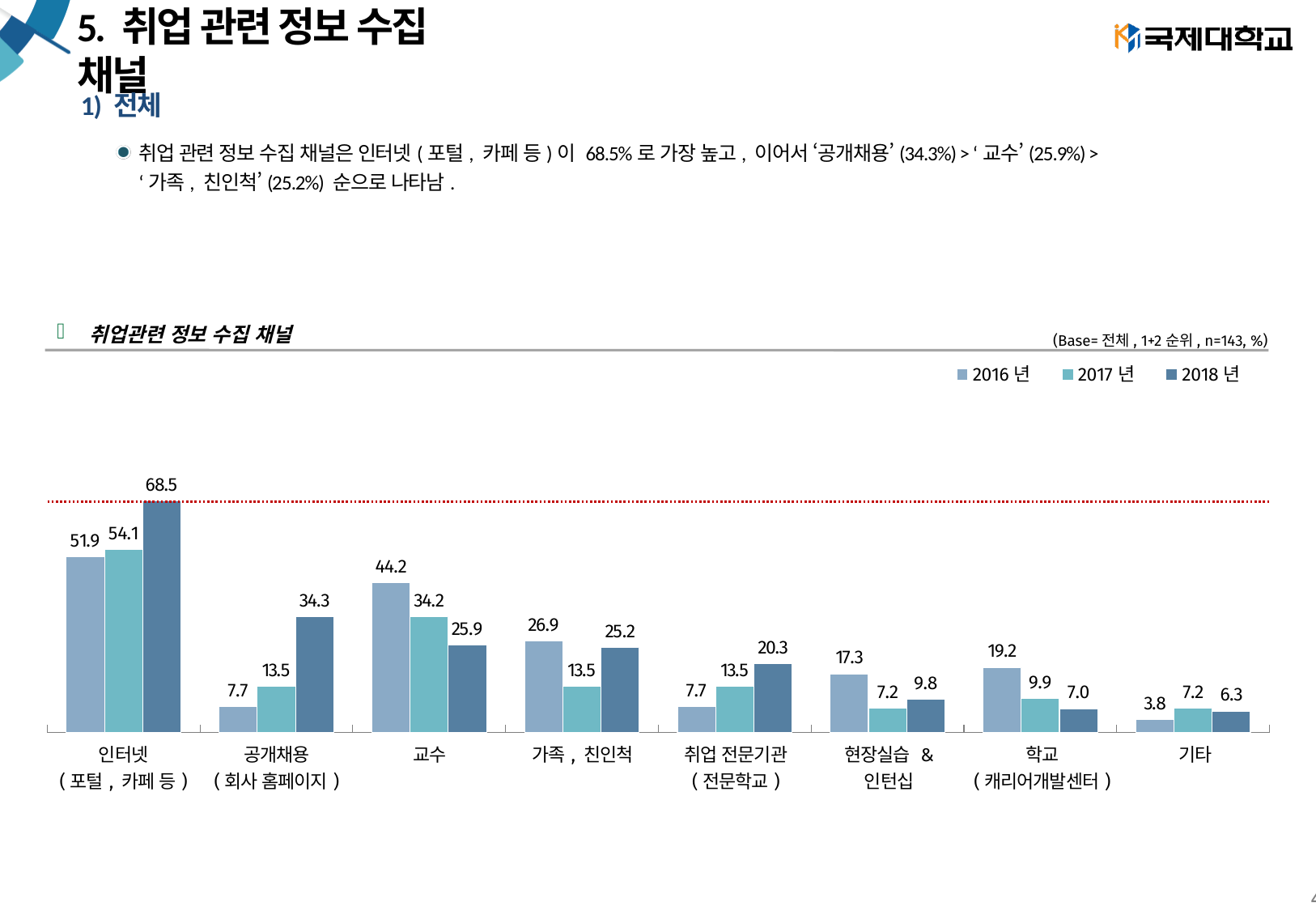

# 5. 취업 관련 정보 수집 채널
1) 전체
취업 관련 정보 수집 채널은 인터넷(포털, 카페 등)이 68.5%로 가장 높고, 이어서 ‘공개채용’(34.3%) > ‘교수’(25.9%) >
‘가족, 친인척’(25.2%) 순으로 나타남.
취업관련 정보 수집 채널
(Base=전체, 1+2순위, n=143, %)

### Chart

| Category | 2016년 | 2017년 | 2018년 |
|---|---|---|---|
| 인터넷(포털, 카페 등) | 51.92307692307692 | 54.054054054054056 | 68.53146853146853 |
| 공개채용(회사 홈페이지) | 7.6923076923076925 | 13.513513513513514 | 34.26573426573427 |
| 교수 | 44.23076923076923 | 34.234234234234236 | 25.874125874125873 |
| 가족, 친인척 | 26.923076923076923 | 13.513513513513514 | 25.174825174825177 |
| 취업 전문기관(전문학교) | 7.6923076923076925 | 13.513513513513514 | 20.27972027972028 |
| 현장실습 & 인턴십 | 17.307692307692307 | 7.207207207207207 | 9.79020979020979 |
| 학교(캐리어개발센터) | 19.23076923076923 | 9.90990990990991 | 6.993006993006993 |
| 기타 | 3.8461538461538463 | 7.207207207207206 | 6.293706293706293 |
| 인터넷 (포털, 카페 등) | 공개채용 (회사 홈페이지) | 교수 | 가족, 친인척 | 취업 전문기관 (전문학교) | 현장실습 & 인턴십 | 학교 (캐리어개발센터) | 기타 |
| --- | --- | --- | --- | --- | --- | --- | --- |